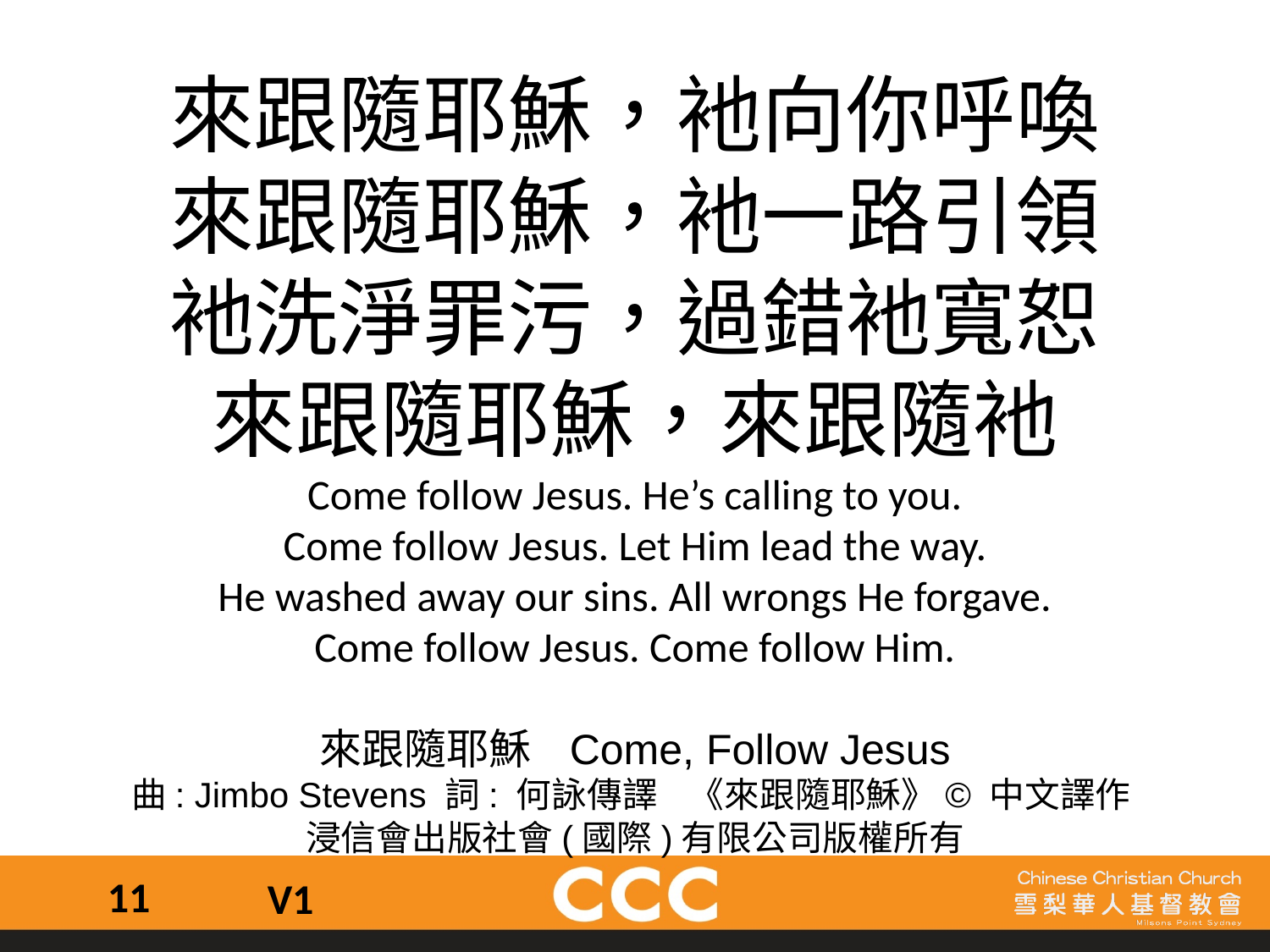

來跟隨耶穌，衪向你呼喚
來跟隨耶穌，衪一路引領
衪洗淨罪污，過錯衪寬恕
來跟隨耶穌，來跟隨衪
Come follow Jesus. He’s calling to you.
Come follow Jesus. Let Him lead the way.
He washed away our sins. All wrongs He forgave.
Come follow Jesus. Come follow Him.

來跟隨耶穌   Come, Follow Jesus
曲: Jimbo Stevens 詞: 何詠傳譯    《來跟隨耶穌》© 中文譯作
浸信會出版社會(國際)有限公司版權所有
11
V1